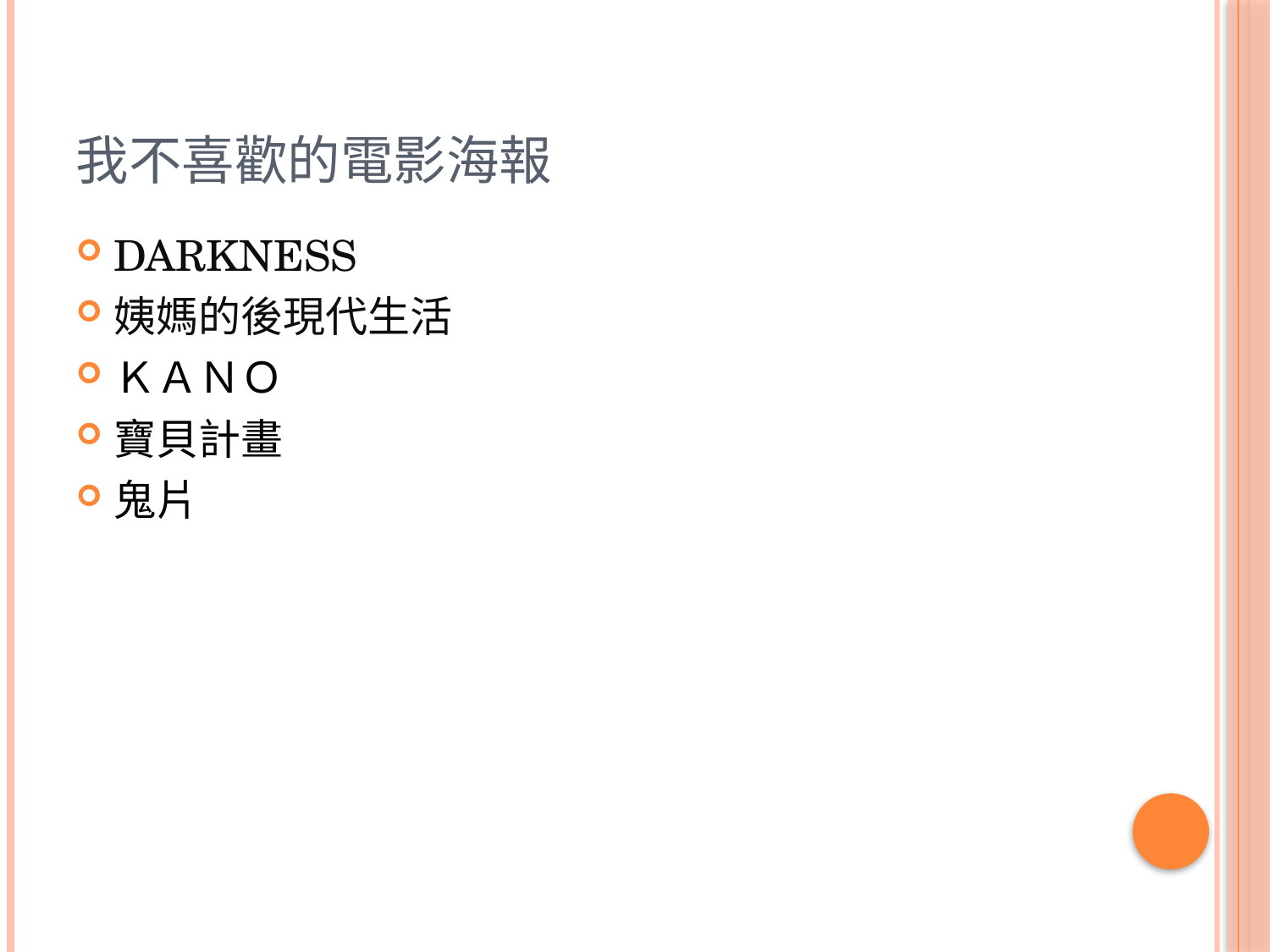

# 我不喜歡的電影海報
DARKNESS
姨媽的後現代生活
ＫＡＮＯ
寶貝計畫
鬼片